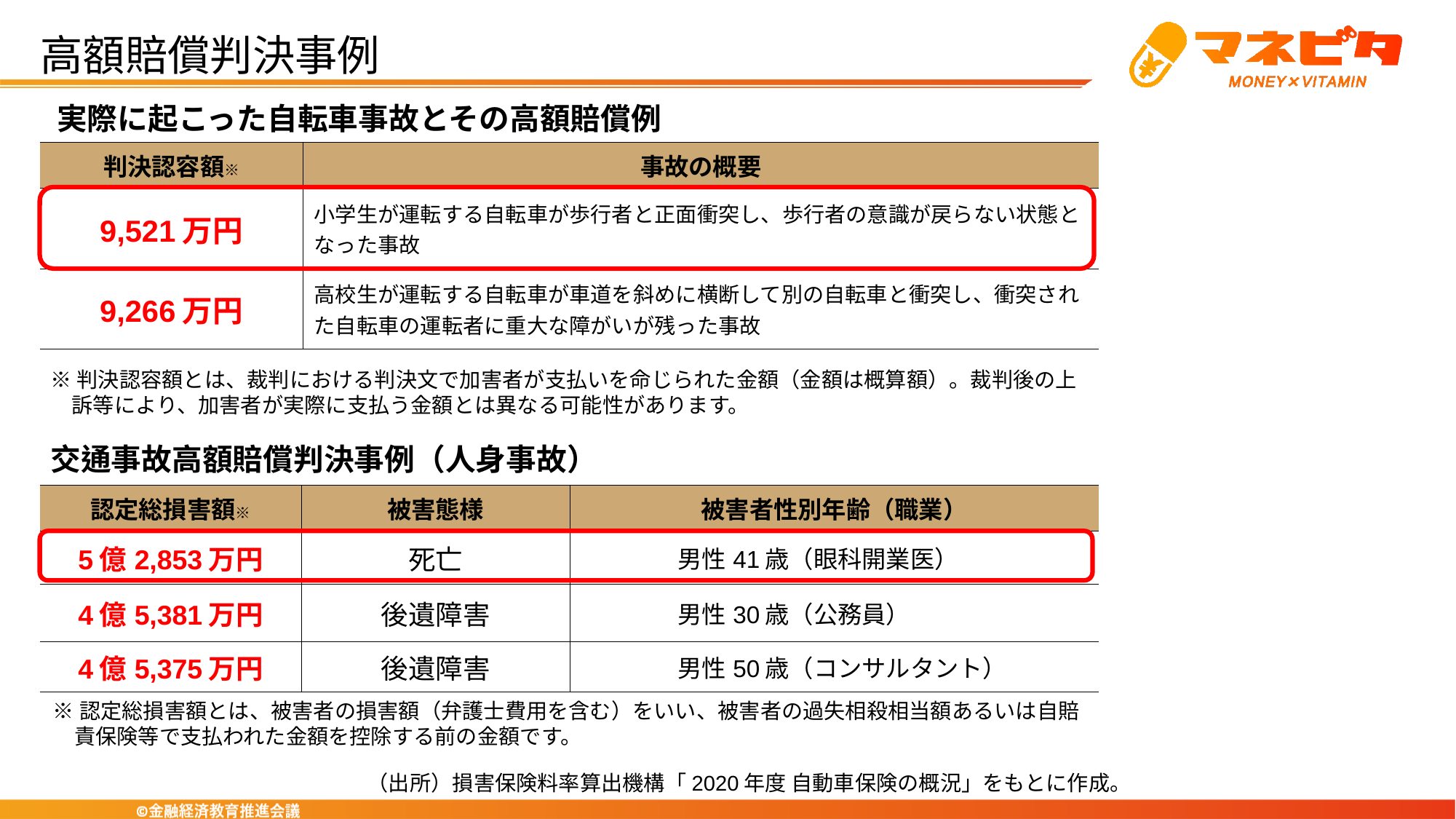

高額賠償判決事例
実際に起こった自転車事故とその高額賠償例
| 判決認容額※ | 事故の概要 |
| --- | --- |
| 9,521万円 | 小学生が運転する自転車が歩行者と正面衝突し、歩行者の意識が戻らない状態となった事故 |
| 9,266万円 | 高校生が運転する自転車が車道を斜めに横断して別の自転車と衝突し、衝突された自転車の運転者に重大な障がいが残った事故 |

※判決認容額とは、裁判における判決文で加害者が支払いを命じられた金額（金額は概算額）。裁判後の上
　訴等により、加害者が実際に支払う金額とは異なる可能性があります。
交通事故高額賠償判決事例（人身事故）
| 認定総損害額※ | 被害態様 | 被害者性別年齢（職業） |
| --- | --- | --- |
| 5億2,853万円 | 死亡 | 男性41歳（眼科開業医） |
| 4億5,381万円 | 後遺障害 | 男性30歳（公務員） |
| 4億5,375万円 | 後遺障害 | 男性50歳（コンサルタント） |

※認定総損害額とは、被害者の損害額（弁護士費用を含む）をいい、被害者の過失相殺相当額あるいは自賠
　責保険等で支払われた金額を控除する前の金額です。
（出所）損害保険料率算出機構「2020年度 自動車保険の概況」をもとに作成。